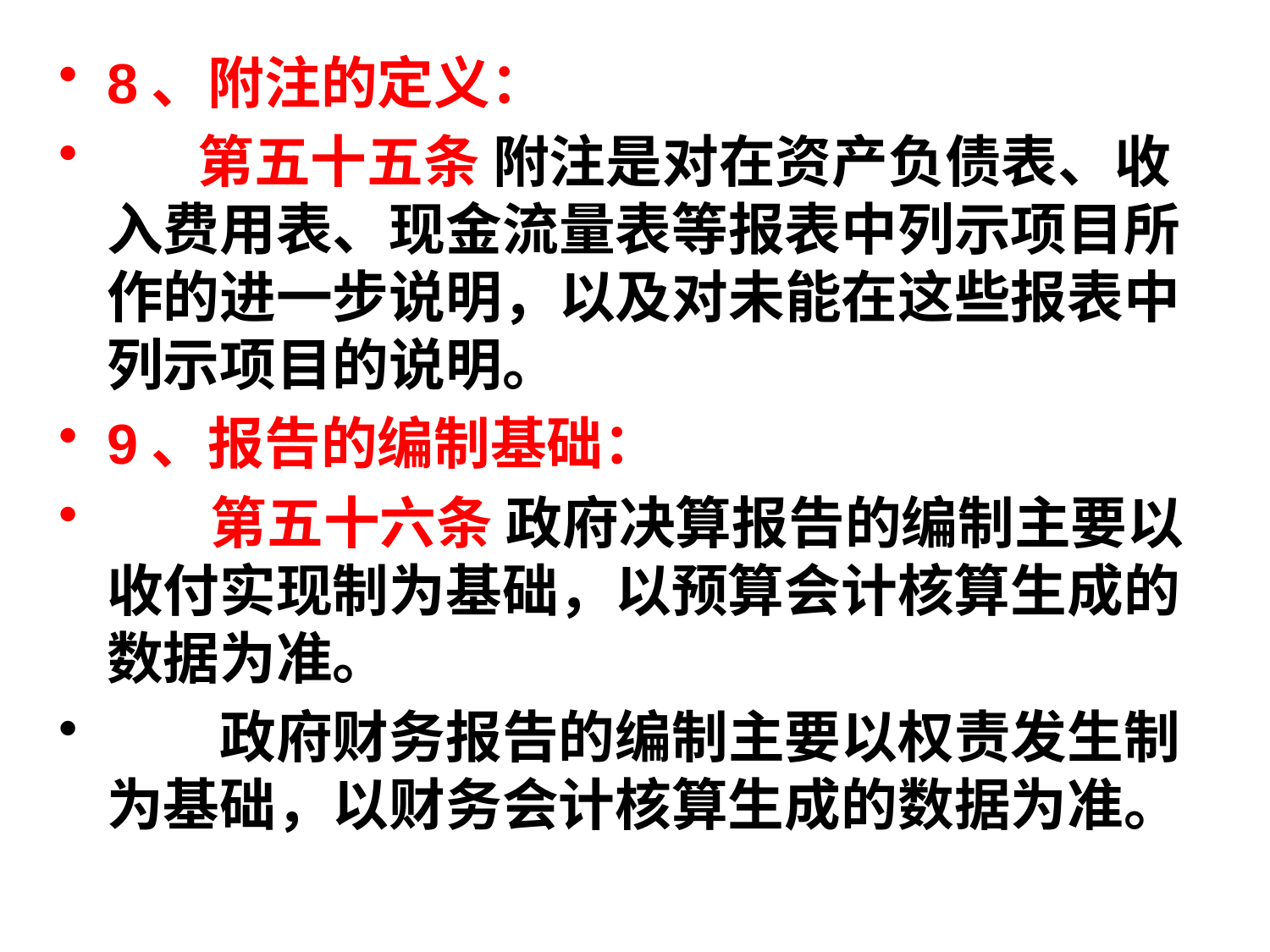

8、附注的定义：
      第五十五条 附注是对在资产负债表、收入费用表、现金流量表等报表中列示项目所作的进一步说明，以及对未能在这些报表中列示项目的说明。
9、报告的编制基础：
       第五十六条 政府决算报告的编制主要以收付实现制为基础，以预算会计核算生成的数据为准。
　　政府财务报告的编制主要以权责发生制为基础，以财务会计核算生成的数据为准。